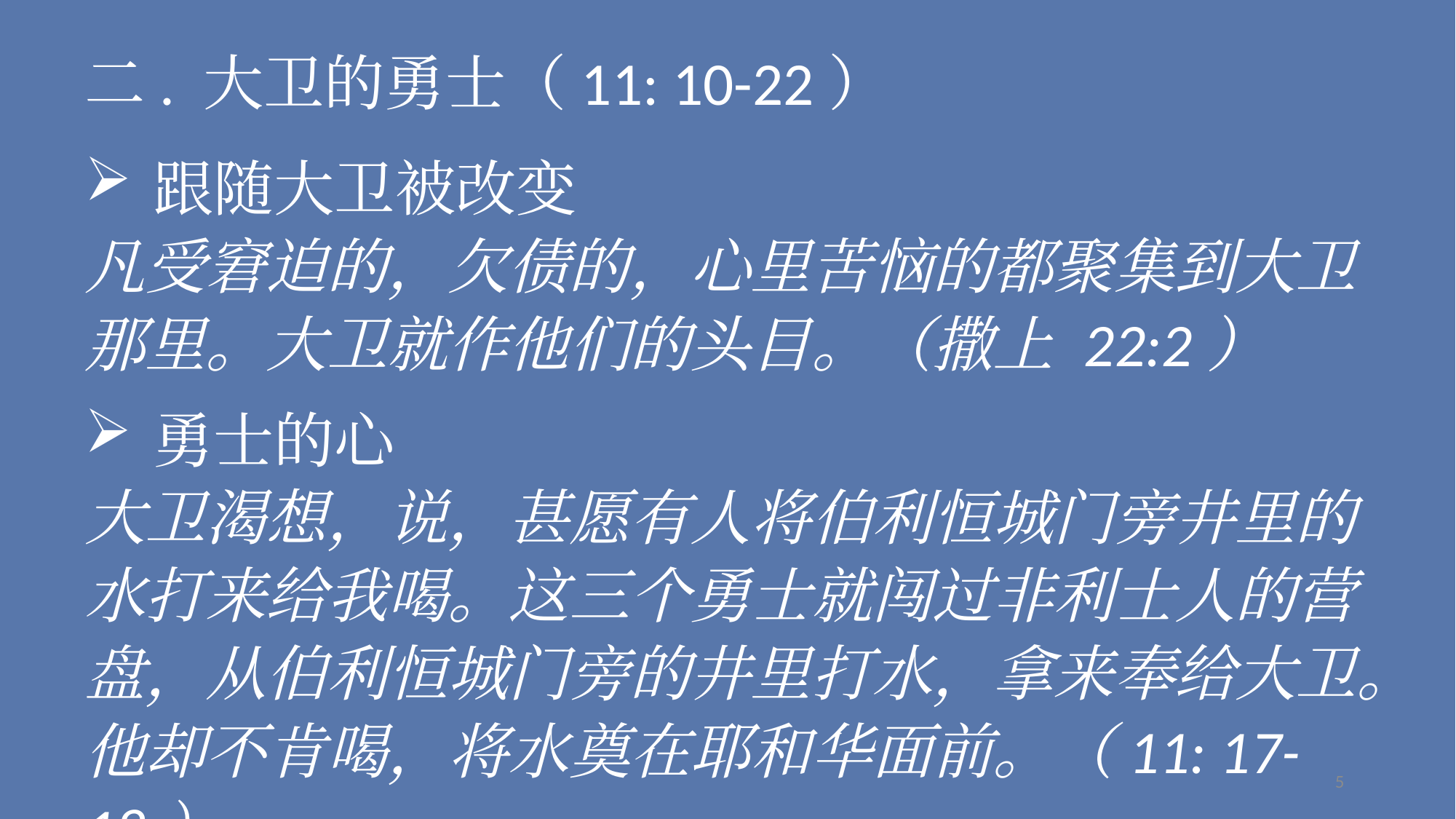

二. 大卫的勇士（11: 10-22）
跟随大卫被改变
凡受窘迫的，欠债的，心里苦恼的都聚集到大卫那里。大卫就作他们的头目。（撒上 22:2）
勇士的心
大卫渴想，说，甚愿有人将伯利恒城门旁井里的水打来给我喝。这三个勇士就闯过非利士人的营盘，从伯利恒城门旁的井里打水，拿来奉给大卫。他却不肯喝，将水奠在耶和华面前。（11: 17-18）
5